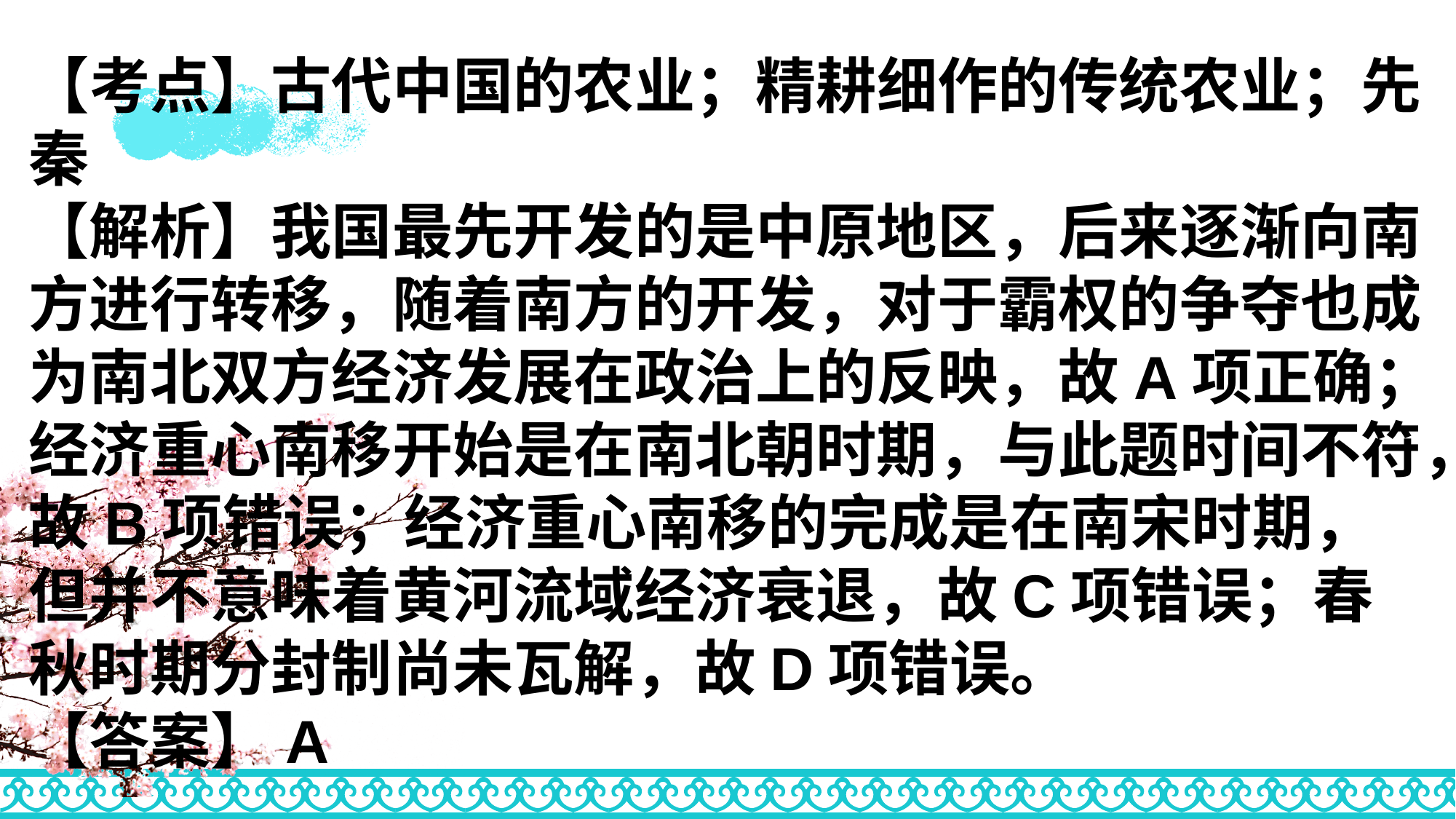

【考点】古代中国的农业；精耕细作的传统农业；先秦
【解析】我国最先开发的是中原地区，后来逐渐向南方进行转移，随着南方的开发，对于霸权的争夺也成为南北双方经济发展在政治上的反映，故A项正确；经济重心南移开始是在南北朝时期，与此题时间不符，故B项错误；经济重心南移的完成是在南宋时期，但并不意味着黄河流域经济衰退，故C项错误；春秋时期分封制尚未瓦解，故D项错误。
【答案】A